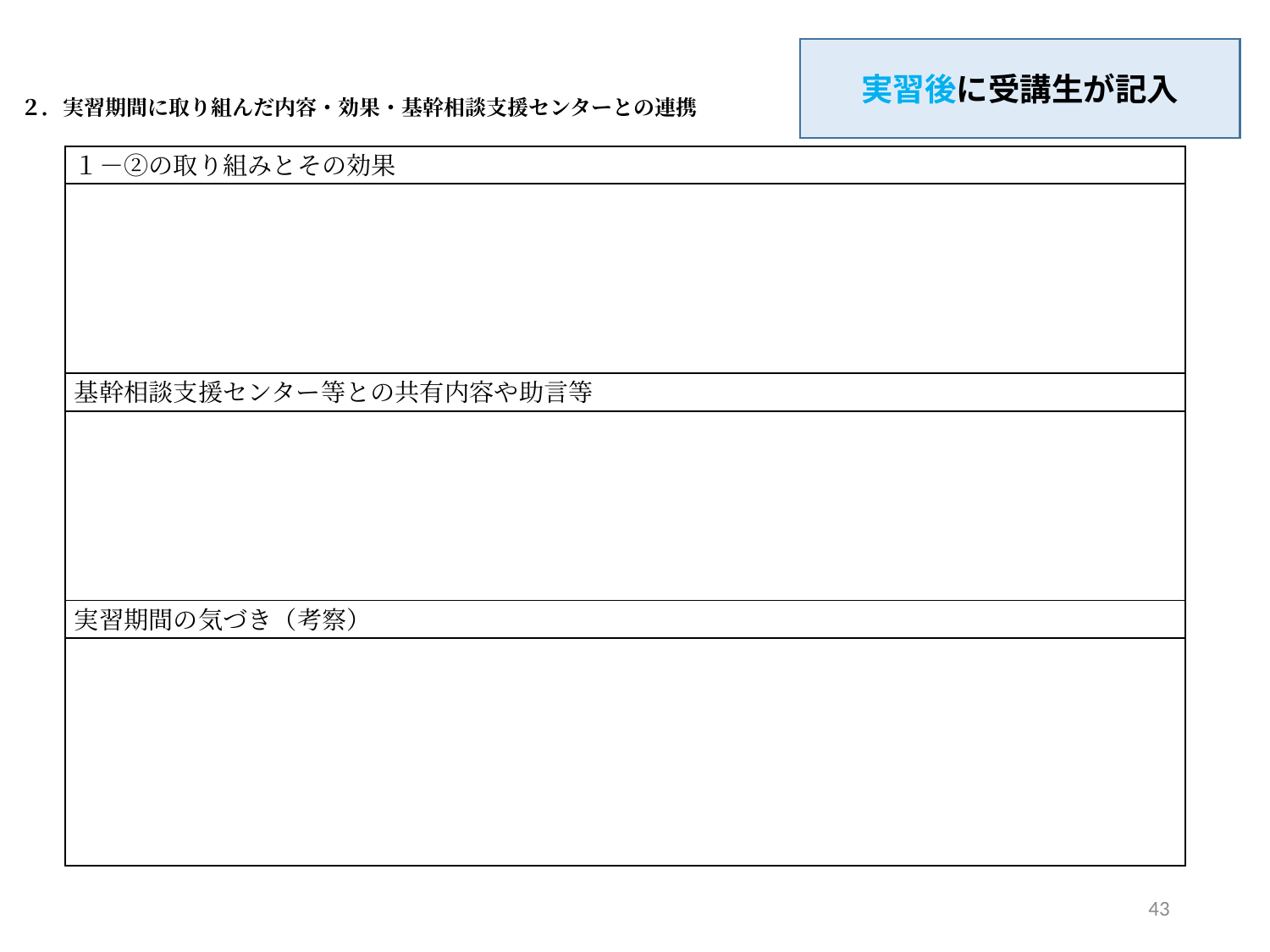

実習後に受講生が記入
２．実習期間に取り組んだ内容・効果・基幹相談支援センターとの連携
| １－②の取り組みとその効果 |
| --- |
|  |
| 基幹相談支援センター等との共有内容や助言等 |
|  |
| 実習期間の気づき（考察） |
|  |
43